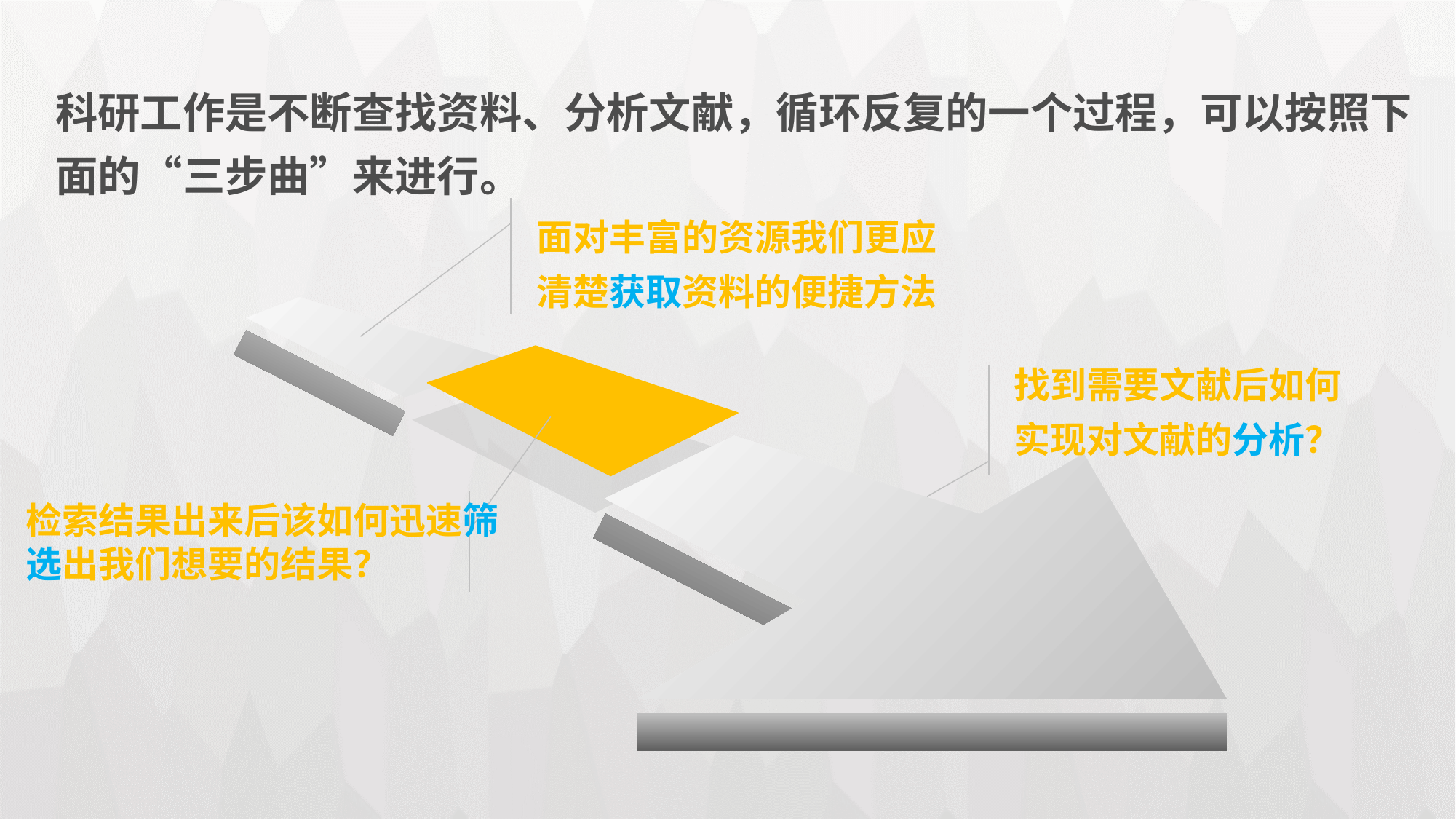

科研工作是不断查找资料、分析文献，循环反复的一个过程，可以按照下面的“三步曲”来进行。
面对丰富的资源我们更应清楚获取资料的便捷方法

找到需要文献后如何实现对文献的分析？

检索结果出来后该如何迅速筛选出我们想要的结果？